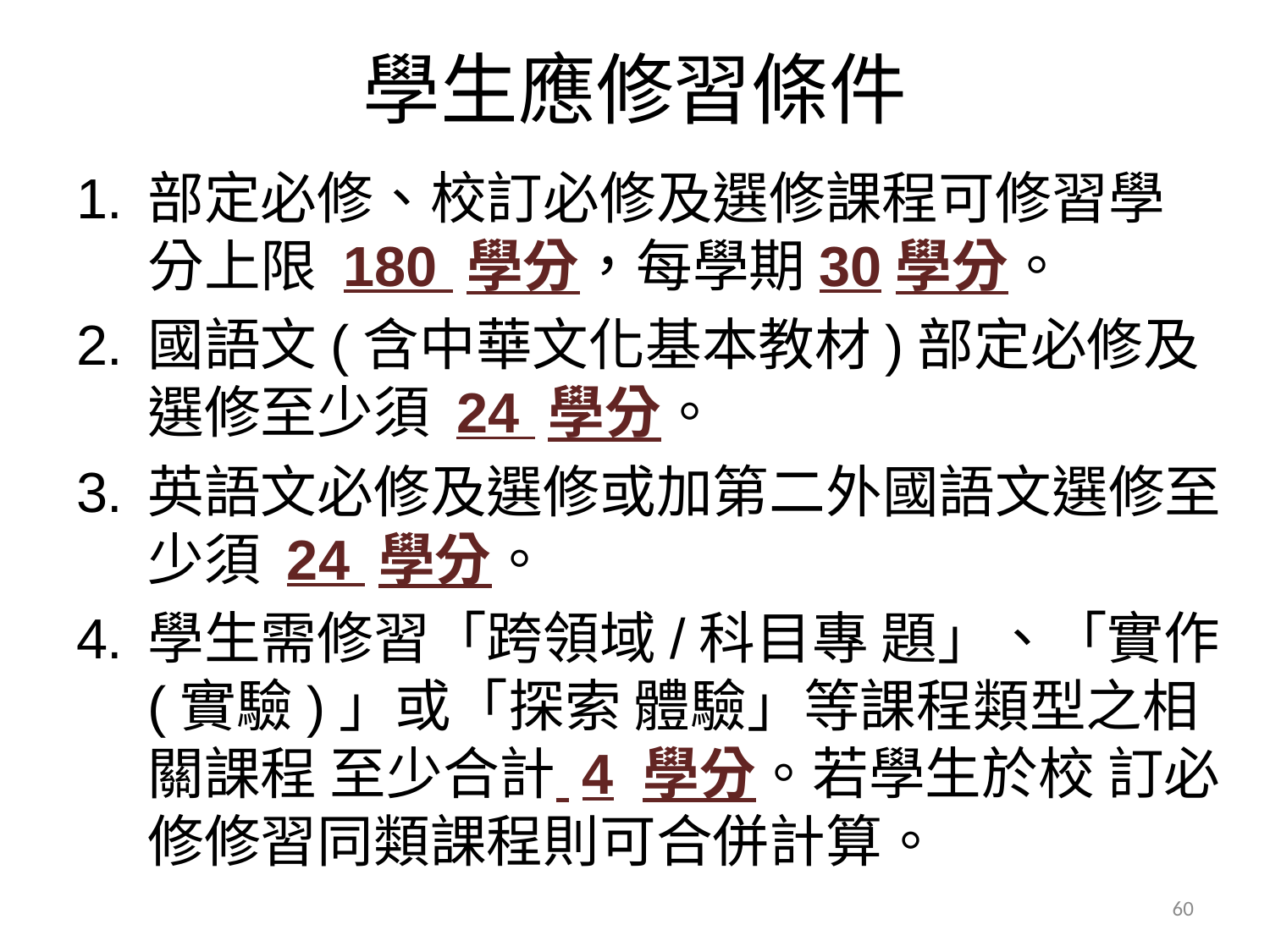

# 學生應修習條件
部定必修、校訂必修及選修課程可修習學 分上限 180 學分，每學期30學分。
國語文(含中華文化基本教材)部定必修及選修至少須 24 學分。
英語文必修及選修或加第二外國語文選修至少須 24 學分。
學生需修習「跨領域/科目專 題」、「實作(實驗)」或「探索 體驗」等課程類型之相關課程 至少合計 4 學分。若學生於校 訂必修修習同類課程則可合併計算。

60